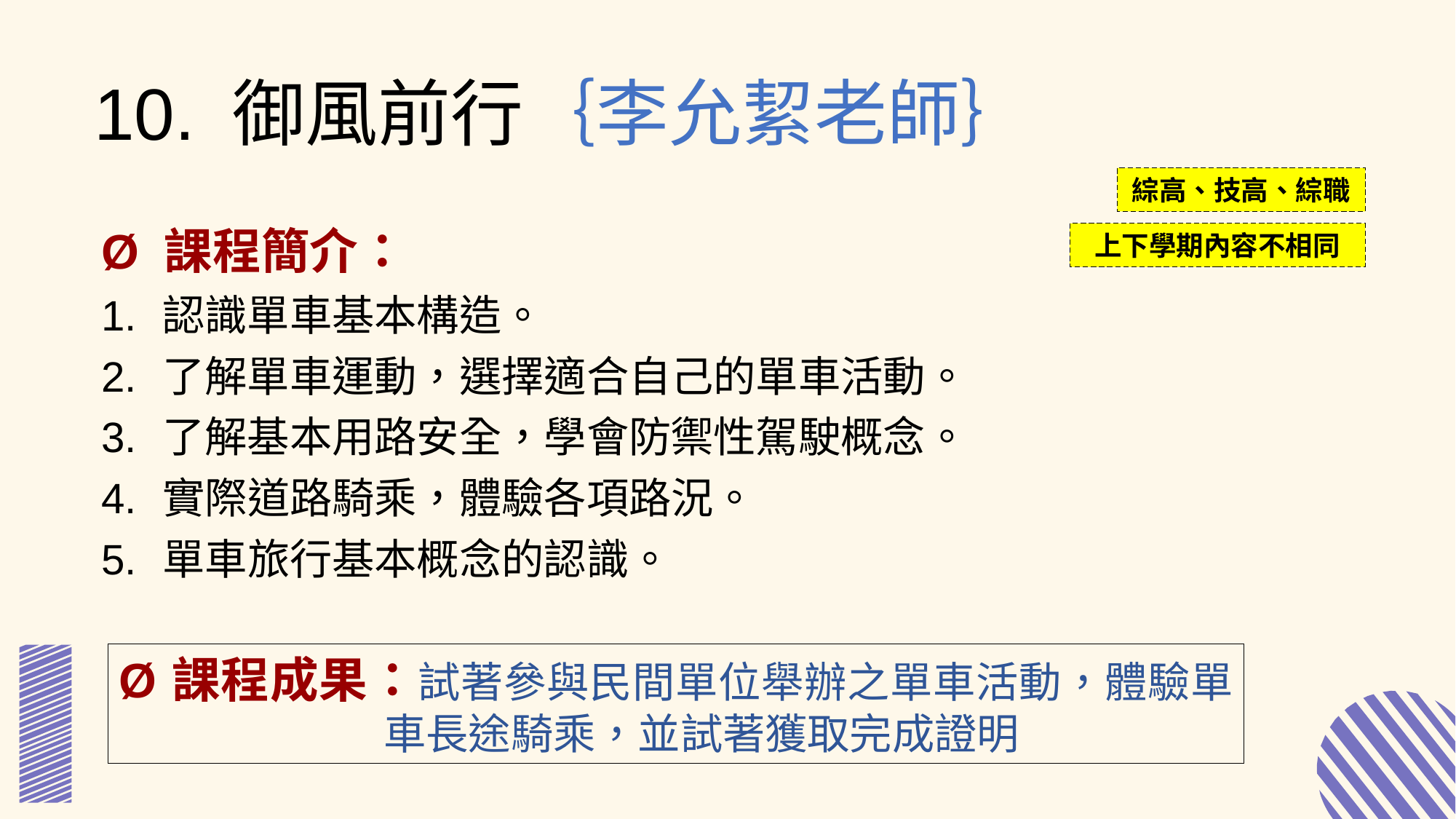

10. 御風前行｛李允絜老師｝
綜高、技高、綜職
Ø 課程簡介：
認識單車基本構造。
了解單車運動，選擇適合自己的單車活動。
了解基本用路安全，學會防禦性駕駛概念。
實際道路騎乘，體驗各項路況。
單車旅行基本概念的認識。
上下學期內容不相同
Ø 課程成果：試著參與民間單位舉辦之單車活動，體驗單
                            車長途騎乘，並試著獲取完成證明